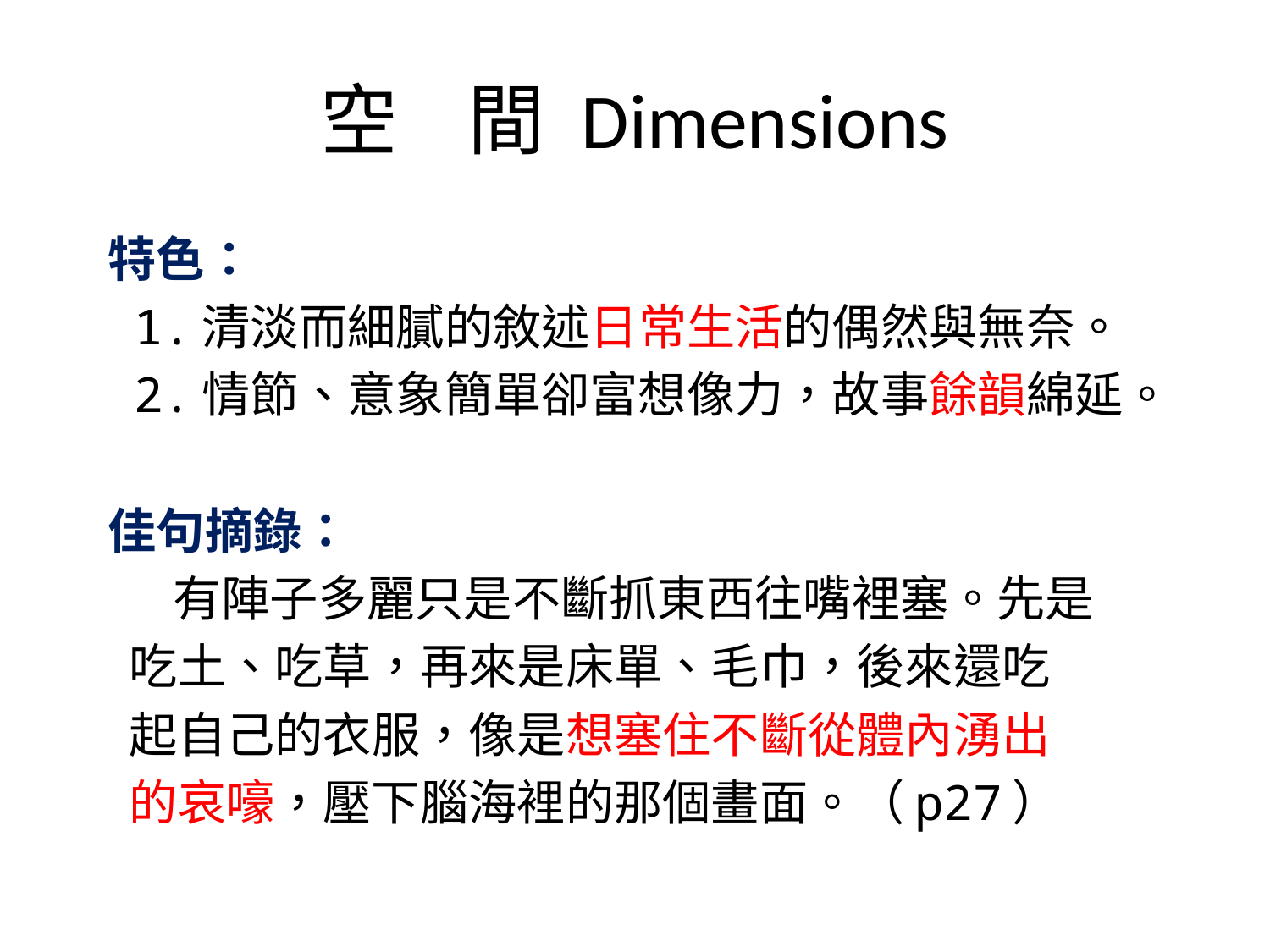

# 空    間 Dimensions
  特色：
  1.清淡而細膩的敘述日常生活的偶然與無奈。
  2.情節、意象簡單卻富想像力，故事餘韻綿延。

  佳句摘錄：
　　有陣子多麗只是不斷抓東西往嘴裡塞。先是
    吃土、吃草，再來是床單、毛巾，後來還吃
    起自己的衣服，像是想塞住不斷從體內湧出
    的哀嚎，壓下腦海裡的那個畫面。（p27）